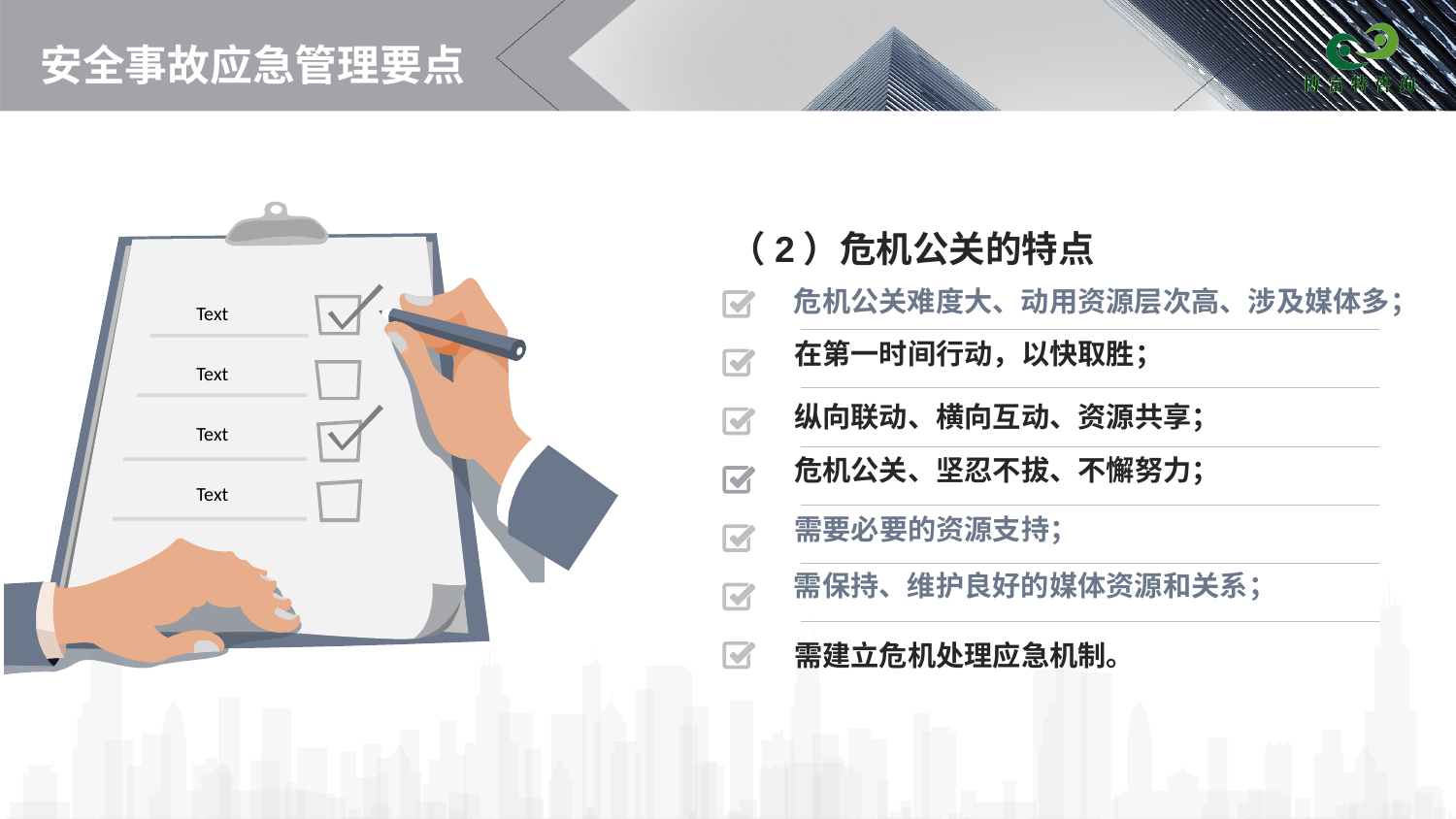

# 安全事故应急管理要点

Text

Text

Text

Text

（2）危机公关的特点
危机公关难度大、动用资源层次高、涉及媒体多；
在第一时间行动，以快取胜；
纵向联动、横向互动、资源共享；
危机公关、坚忍不拔、不懈努力；
需要必要的资源支持；
需保持、维护良好的媒体资源和关系；
需建立危机处理应急机制。